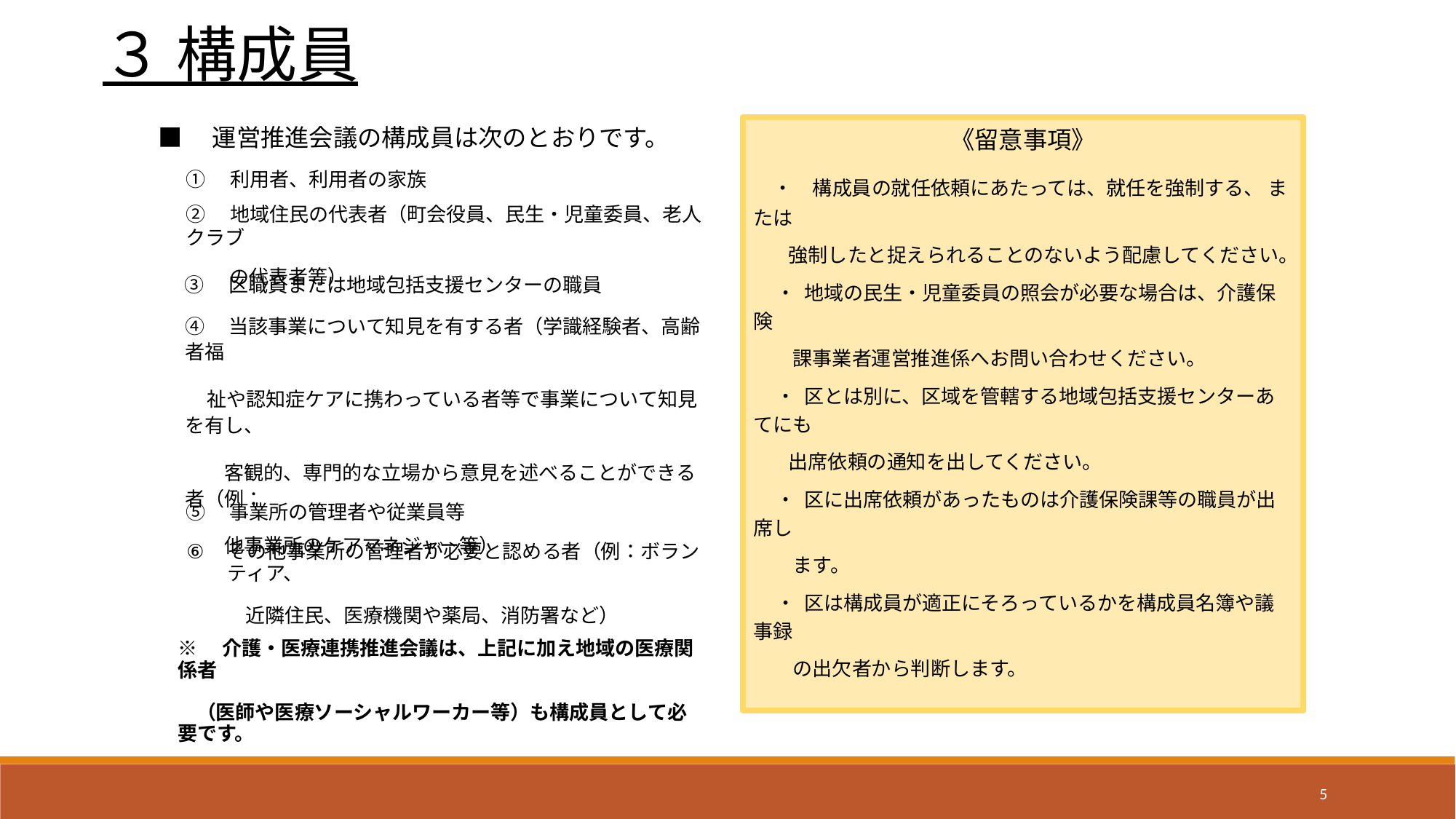

３ 構成員
■　運営推進会議の構成員は次のとおりです。
《留意事項》
   ・　構成員の就任依頼にあたっては、就任を強制する、 または
       強制したと捉えられることのないよう配慮してください。
    ・  地域の民生・児童委員の照会が必要な場合は、介護保険
        課事業者運営推進係へお問い合わせください。
    ・  区とは別に、区域を管轄する地域包括支援センターあてにも
       出席依頼の通知を出してください。
    ・  区に出席依頼があったものは介護保険課等の職員が出席し
        ます。
    ・  区は構成員が適正にそろっているかを構成員名簿や議事録
        の出欠者から判断します。

①　利用者、利用者の家族
②　地域住民の代表者（町会役員、民生・児童委員、老人クラブ
　　 の代表者等）
③　区職員または地域包括支援センターの職員
④　当該事業について知見を有する者（学識経験者、高齢者福
    祉や認知症ケアに携わっている者等で事業について知見を有し、
　　客観的、専門的な立場から意見を述べることができる者（例：
　　他事業所のケアマネジャー等）

⑤　事業所の管理者や従業員等
その他事業所の管理者が必要と認める者（例：ボランティア、
　　　近隣住民、医療機関や薬局、消防署など）
※　介護・医療連携推進会議は、上記に加え地域の医療関係者
   （医師や医療ソーシャルワーカー等）も構成員として必要です。

5